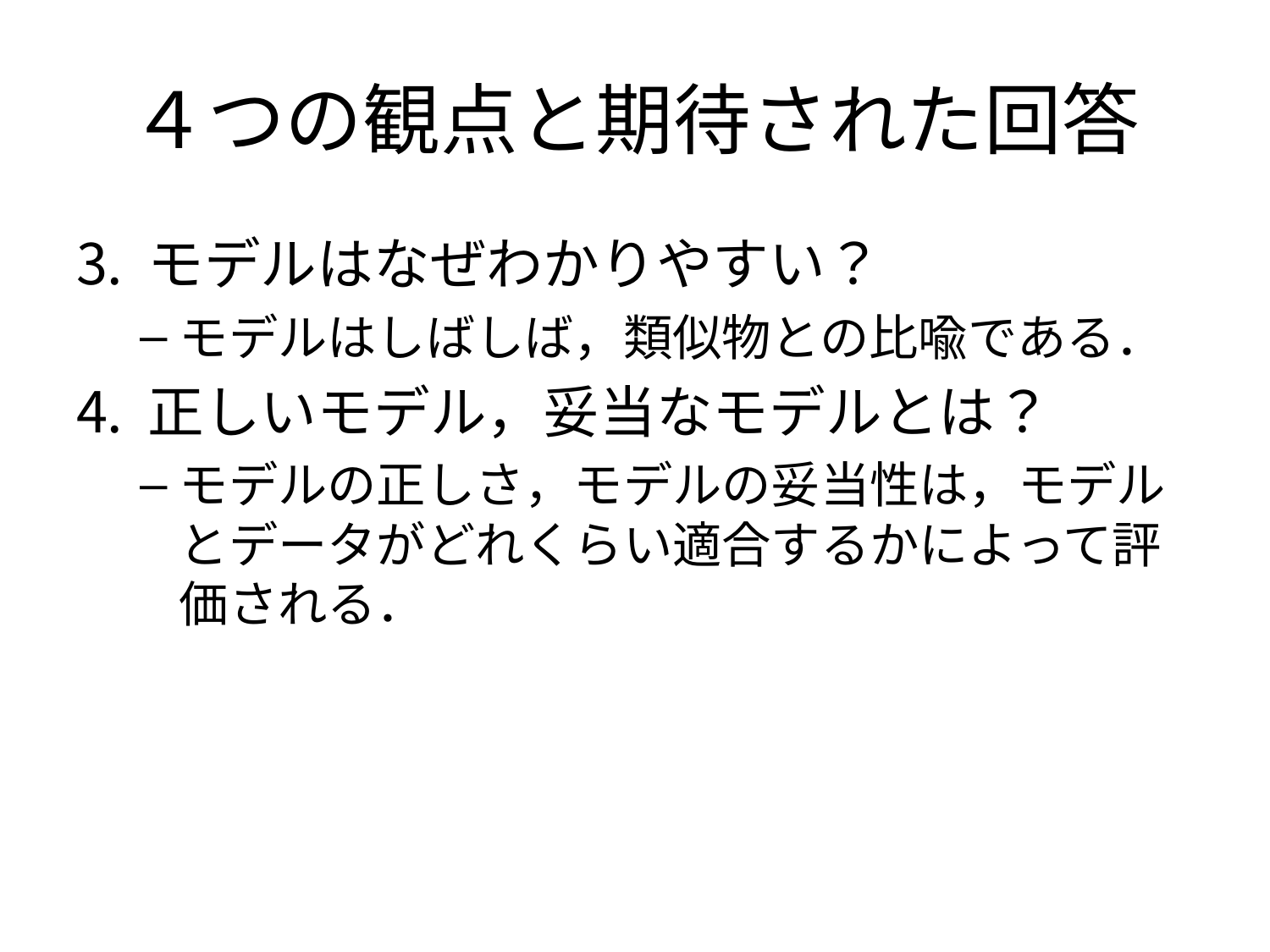

# ４つの観点と期待された回答
モデルはなぜわかりやすい？
モデルはしばしば，類似物との比喩である．
正しいモデル，妥当なモデルとは？
モデルの正しさ，モデルの妥当性は，モデルとデータがどれくらい適合するかによって評価される．